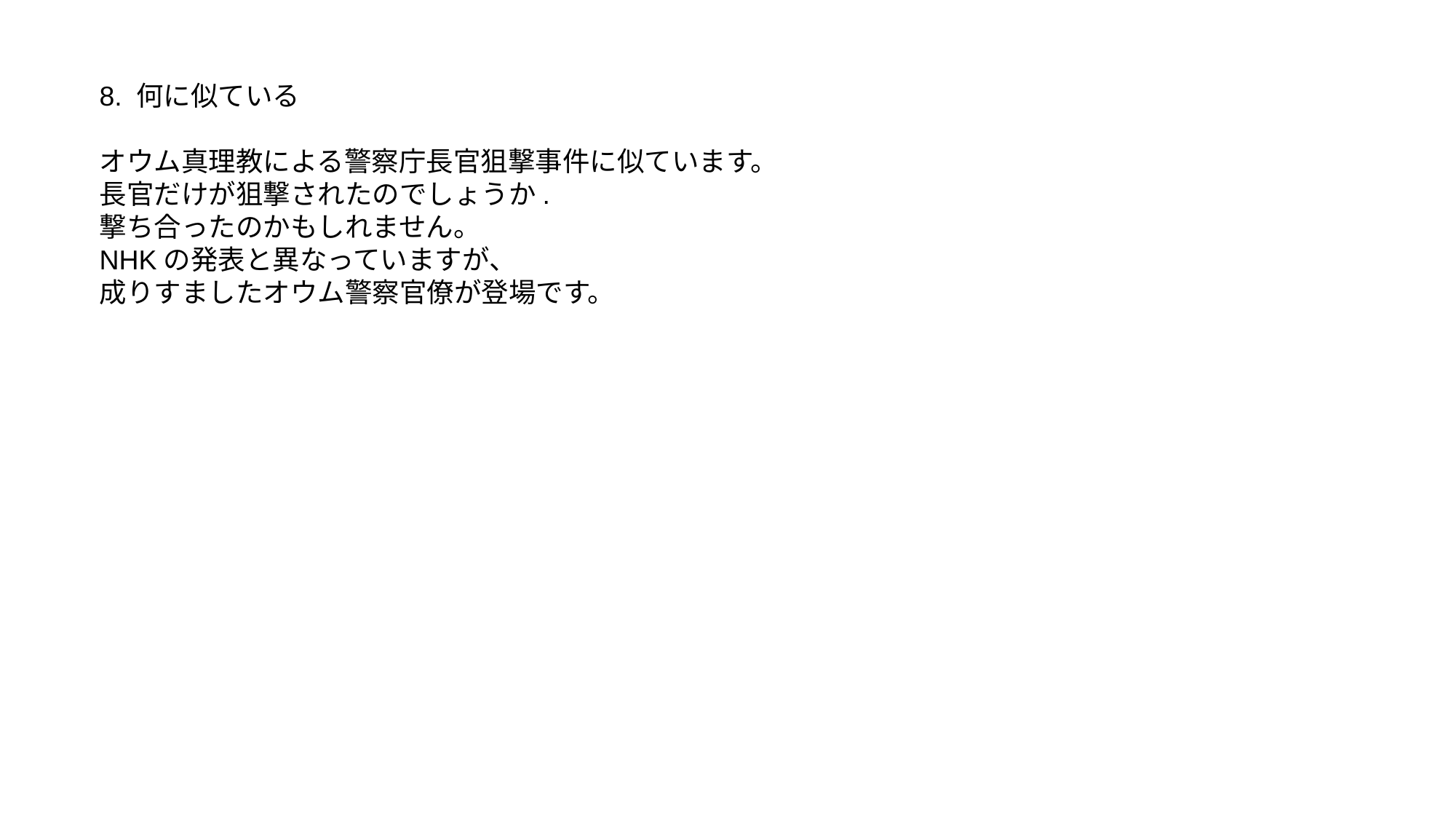

8. 何に似ている

オウム真理教による警察庁長官狙撃事件に似ています。
長官だけが狙撃されたのでしょうか.
撃ち合ったのかもしれません。
NHKの発表と異なっていますが、
成りすましたオウム警察官僚が登場です。